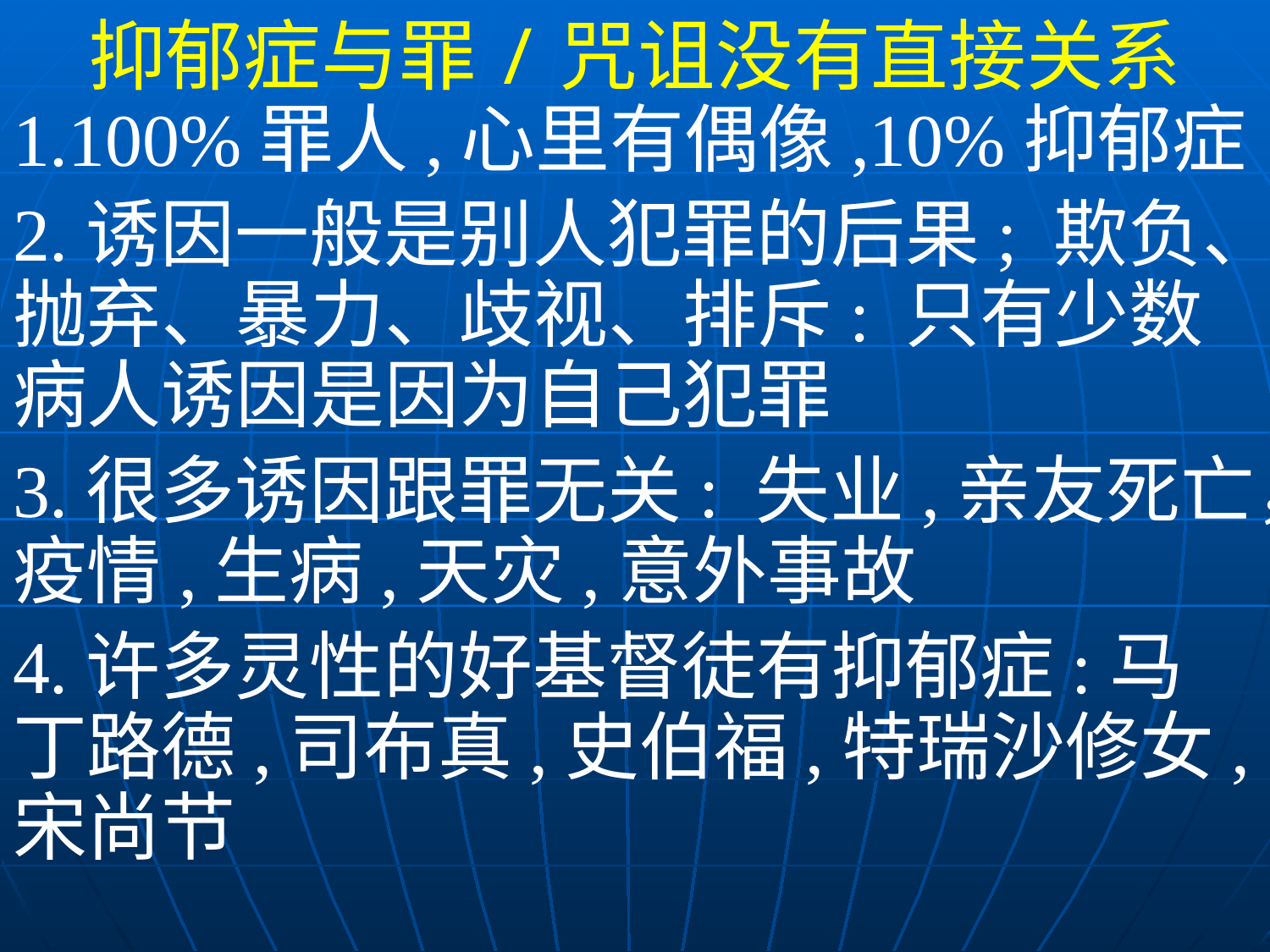

抑郁症与罪/咒诅没有直接关系
1.100%罪人,心里有偶像,10%抑郁症
2.诱因一般是别人犯罪的后果; 欺负、抛弃、暴力、歧视、排斥: 只有少数病人诱因是因为自己犯罪
3.很多诱因跟罪无关: 失业,亲友死亡，疫情,生病,天灾,意外事故
4.许多灵性的好基督徒有抑郁症:马丁路德,司布真,史伯福,特瑞沙修女,宋尚节